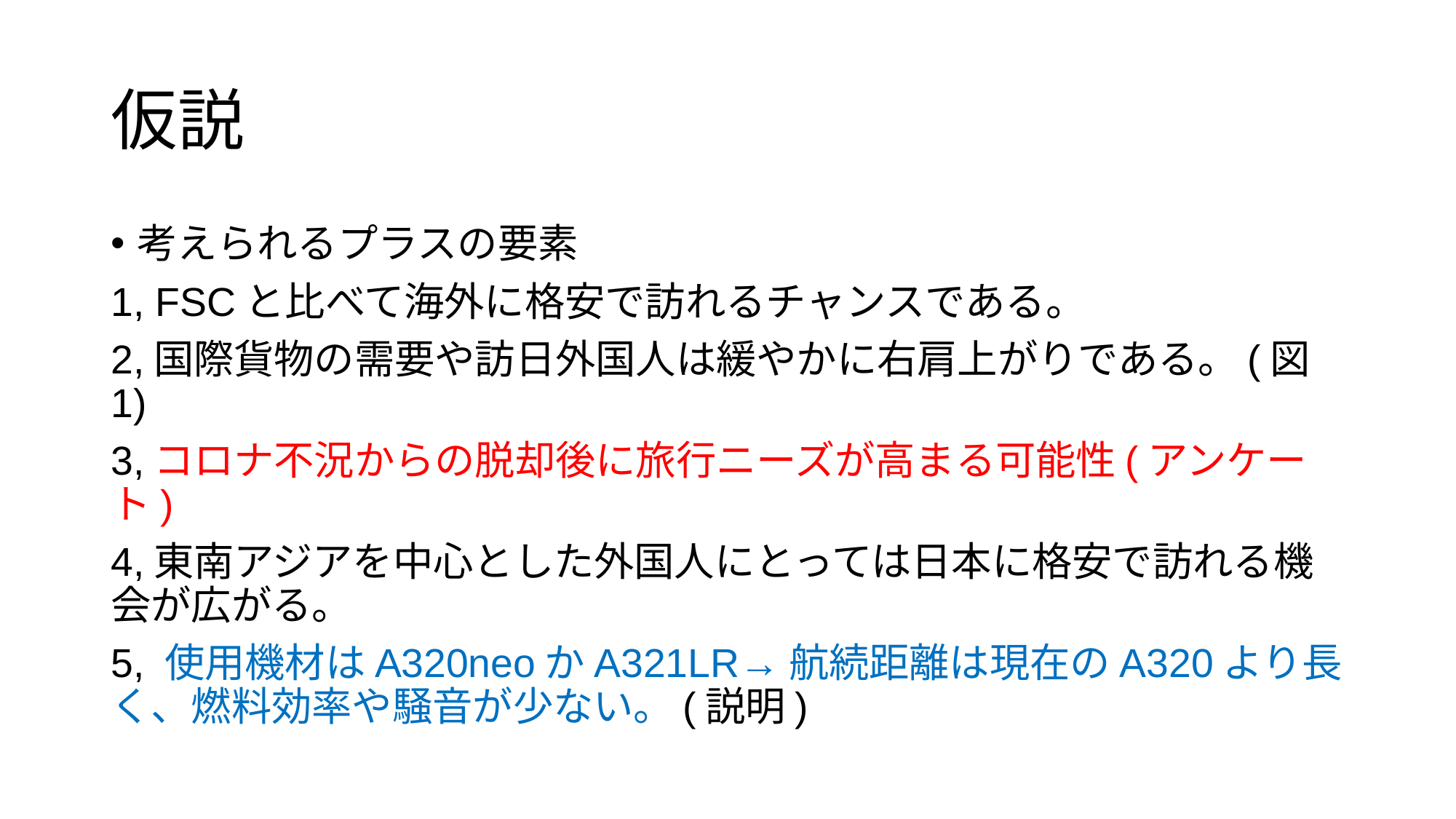

# 仮説
考えられるプラスの要素
1, FSCと比べて海外に格安で訪れるチャンスである。
2,国際貨物の需要や訪日外国人は緩やかに右肩上がりである。(図1)
3,コロナ不況からの脱却後に旅行ニーズが高まる可能性(アンケート)
4,東南アジアを中心とした外国人にとっては日本に格安で訪れる機会が広がる。
5, 使用機材はA320neoかA321LR→航続距離は現在のA320より長く、燃料効率や騒音が少ない。(説明)